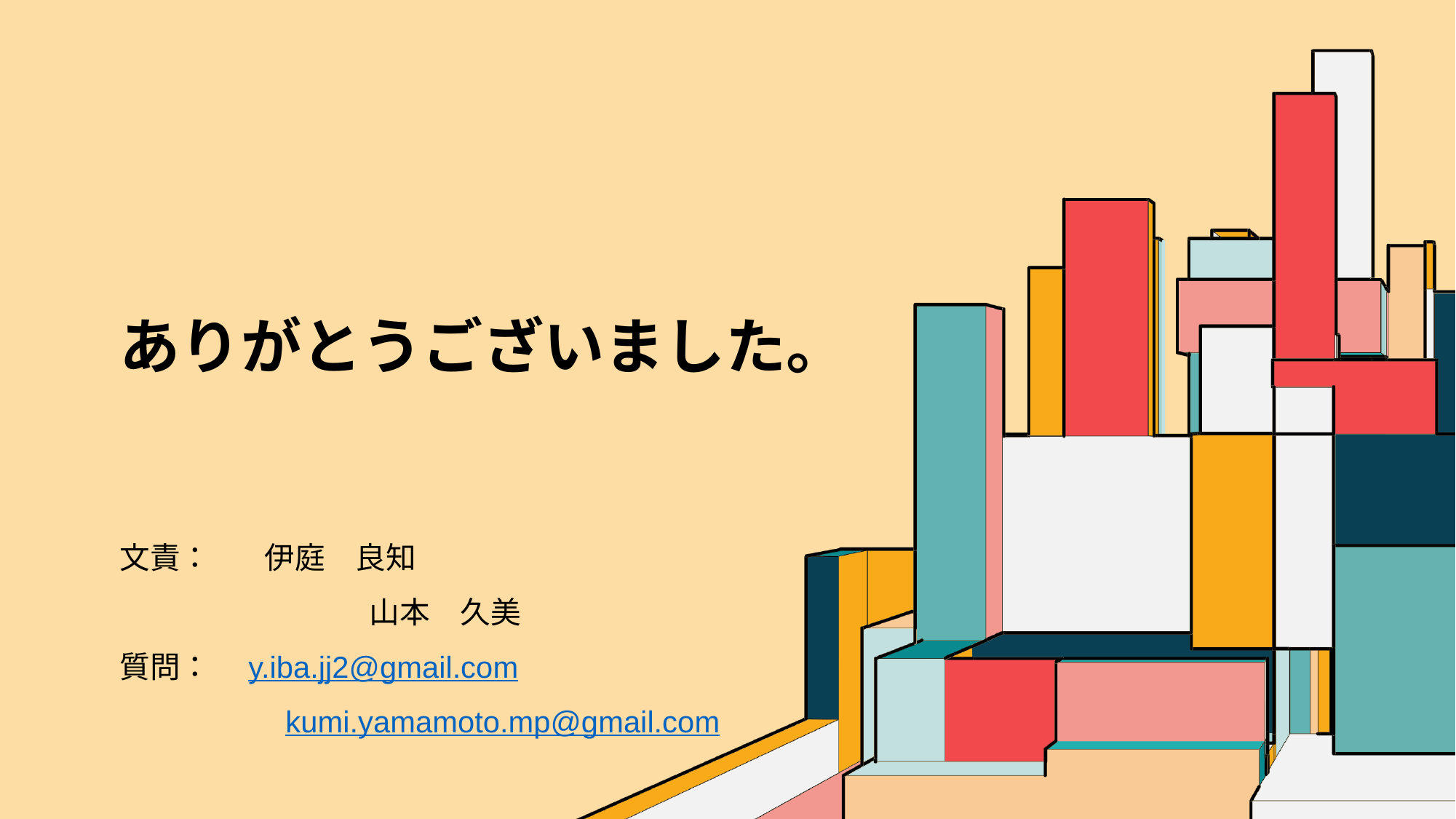

# ありがとうございました。

文責：        伊庭　良知
　　　　　　　　 山本　久美
質問：　y.iba.jj2@gmail.com
　　　　　 kumi.yamamoto.mp@gmail.com